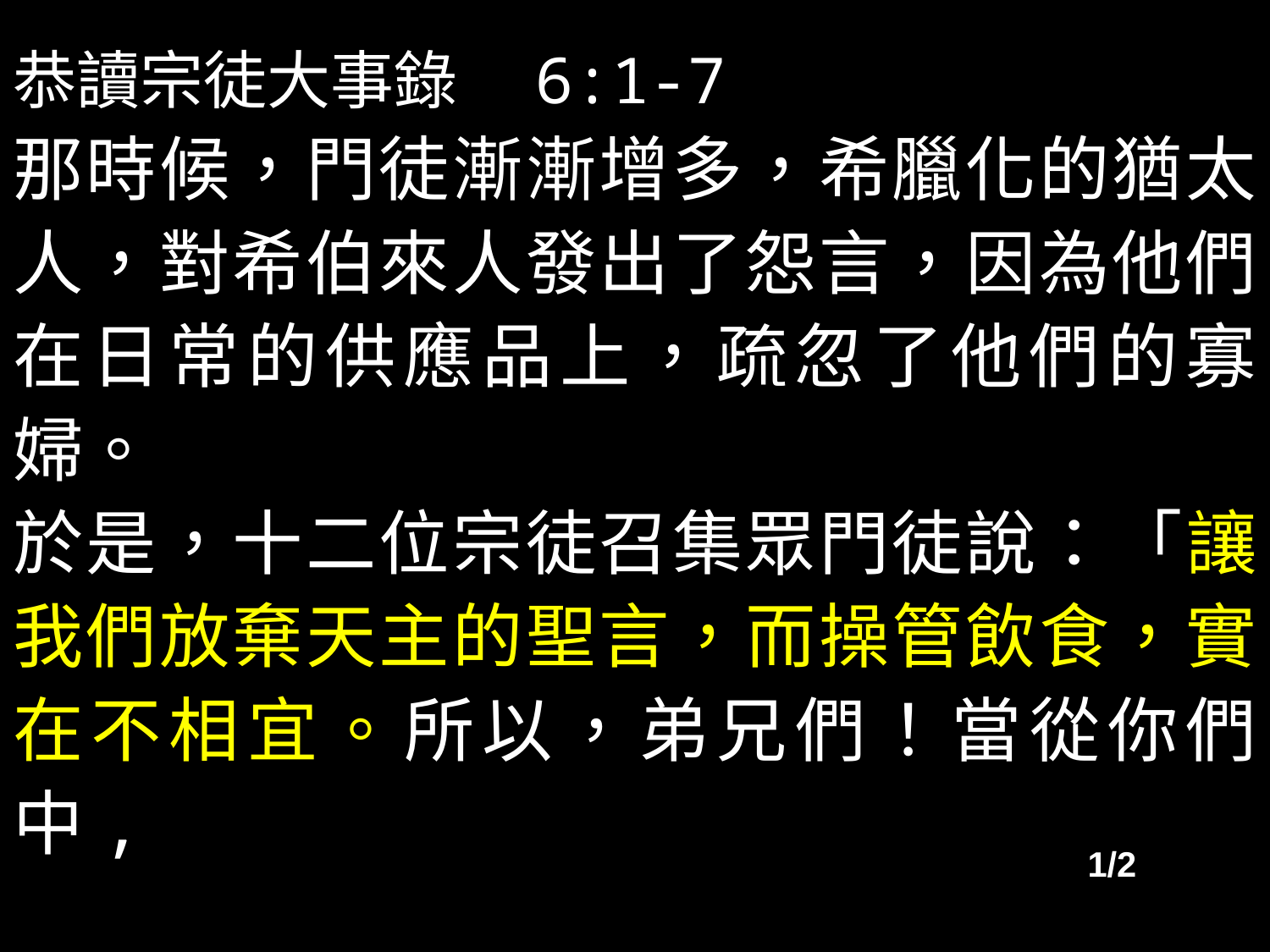

恭讀宗徒大事錄　6:1-7
那時候，門徒漸漸增多，希臘化的猶太人，對希伯來人發出了怨言，因為他們在日常的供應品上，疏忽了他們的寡婦。
於是，十二位宗徒召集眾門徒說：「讓我們放棄天主的聖言，而操管飲食，實在不相宜。所以，弟兄們！當從你們中,
1/2